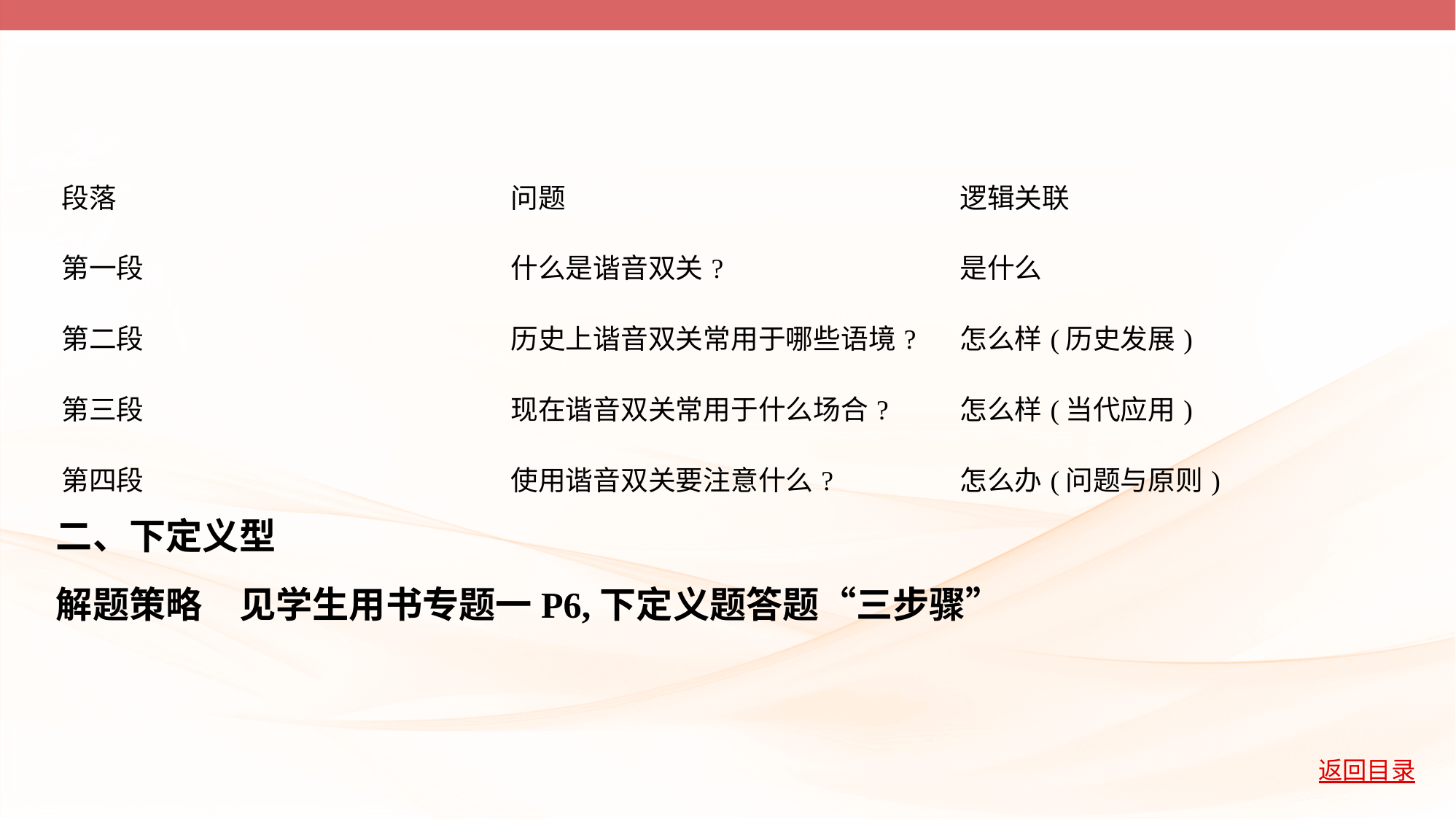

| 段落 | 问题 | 逻辑关联 |
| --- | --- | --- |
| 第一段 | 什么是谐音双关? | 是什么 |
| 第二段 | 历史上谐音双关常用于哪些语境? | 怎么样(历史发展) |
| 第三段 | 现在谐音双关常用于什么场合? | 怎么样(当代应用) |
| 第四段 | 使用谐音双关要注意什么? | 怎么办(问题与原则) |
二、下定义型
解题策略　见学生用书专题一P6,下定义题答题“三步骤”